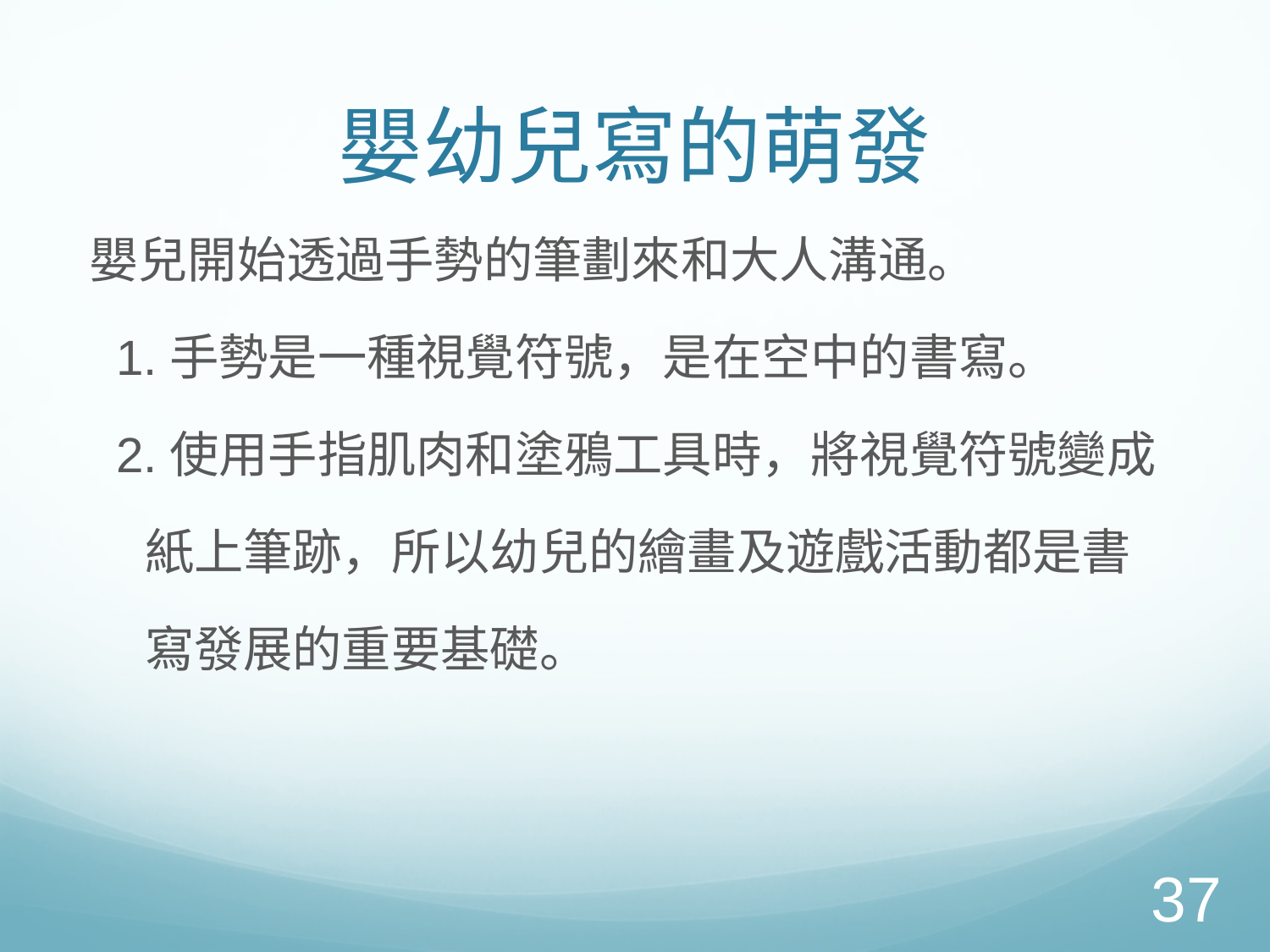

# 嬰幼兒寫的萌發
嬰兒開始透過手勢的筆劃來和大人溝通。
  1.手勢是一種視覺符號，是在空中的書寫。
  2.使用手指肌肉和塗鴉工具時，將視覺符號變成
    紙上筆跡，所以幼兒的繪畫及遊戲活動都是書
    寫發展的重要基礎。
37